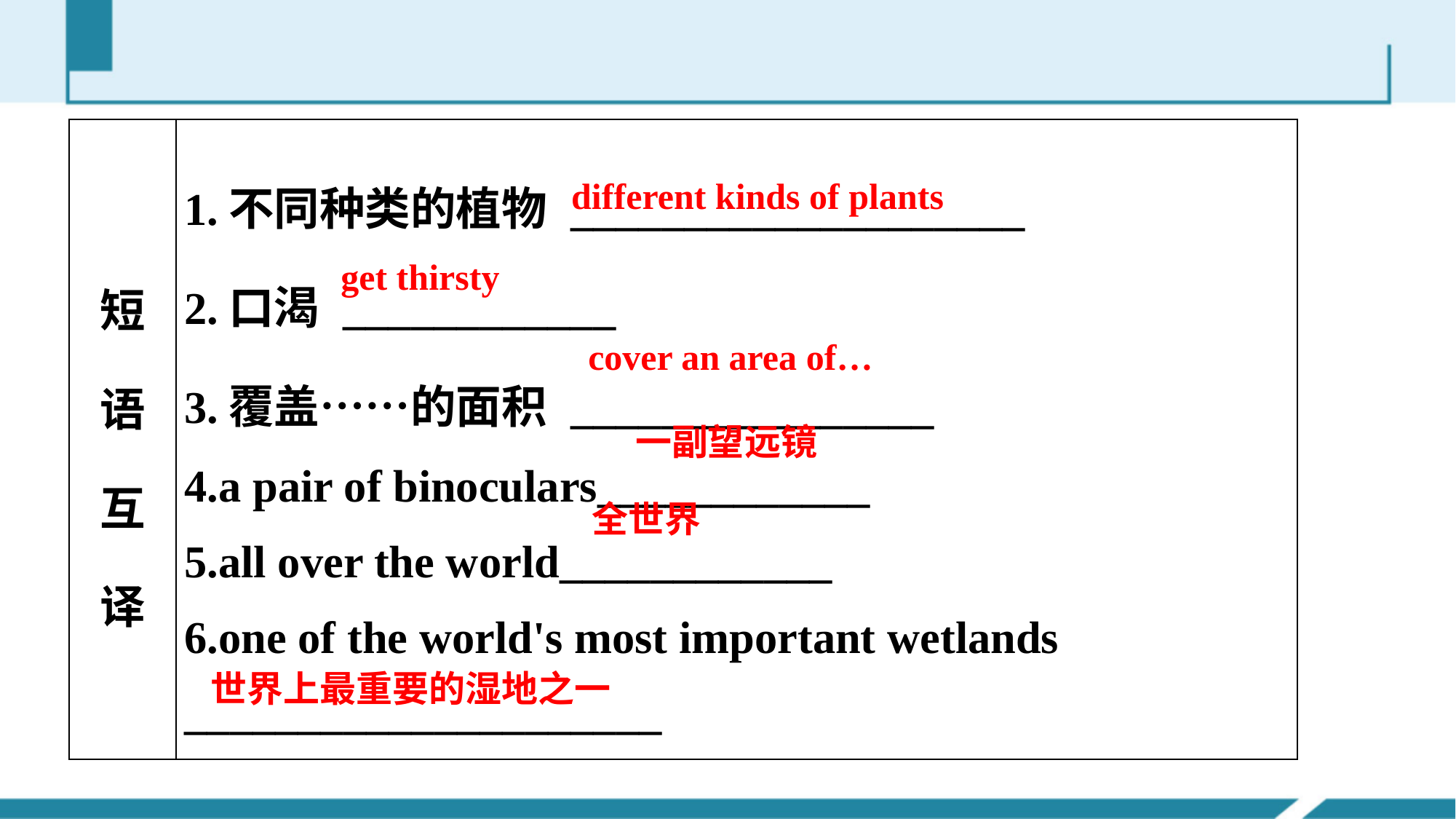

| 短语互译 | 1.不同种类的植物 \_\_\_\_\_\_\_\_\_\_\_\_\_\_\_\_\_\_\_\_ 2.口渴 \_\_\_\_\_\_\_\_\_\_\_\_ 3.覆盖……的面积 \_\_\_\_\_\_\_\_\_\_\_\_\_\_\_\_ 4.a pair of binoculars\_\_\_\_\_\_\_\_\_\_\_\_ 5.all over the world\_\_\_\_\_\_\_\_\_\_\_\_ 6.one of the world's most important wetlands \_\_\_\_\_\_\_\_\_\_\_\_\_\_\_\_\_\_\_\_\_ |
| --- | --- |
different kinds of plants
get thirsty
cover an area of…
一副望远镜
全世界
世界上最重要的湿地之一